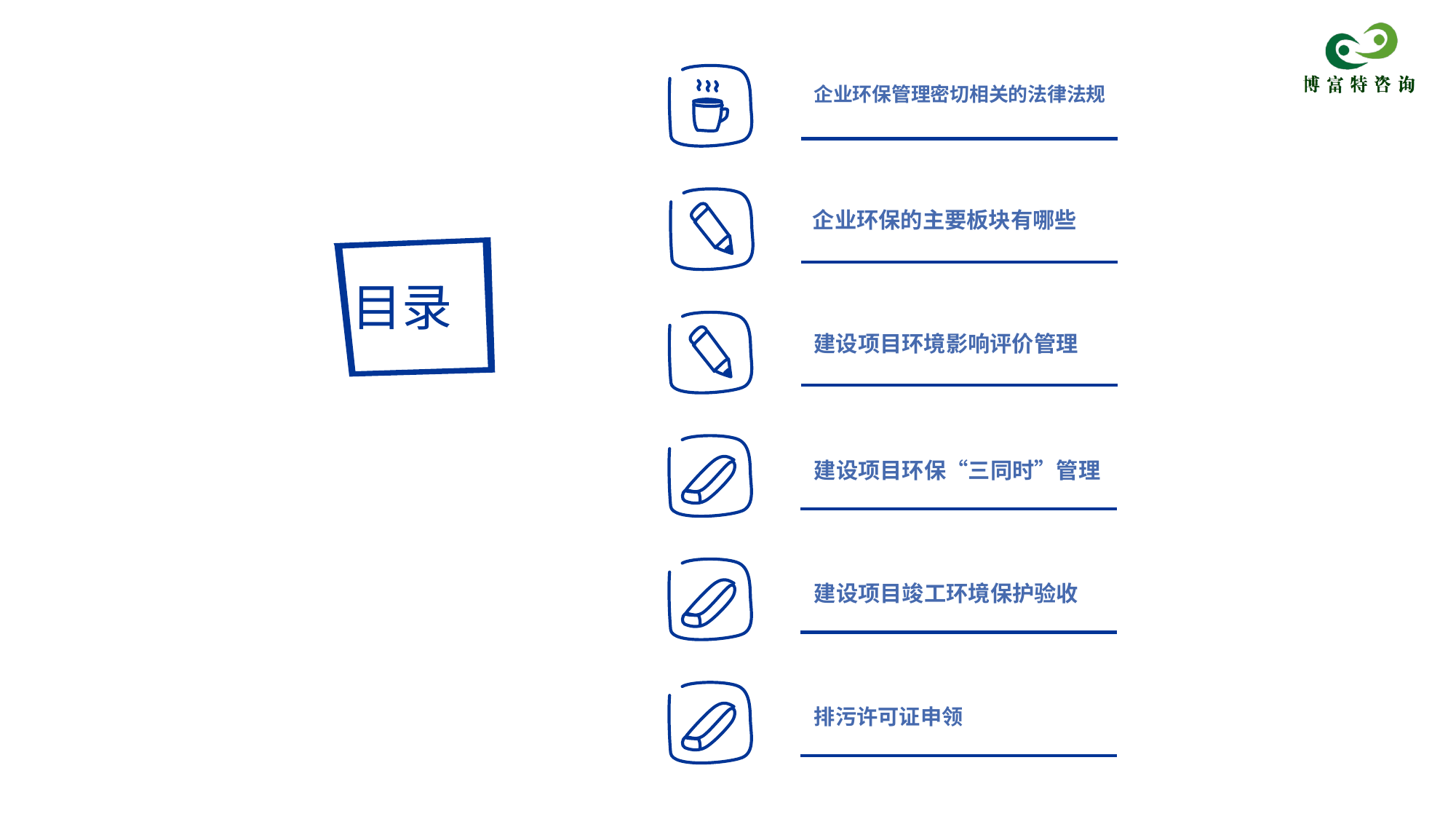

企业环保管理密切相关的法律法规

企业环保的主要板块有哪些

目录

建设项目环境影响评价管理

建设项目环保“三同时”管理

建设项目竣工环境保护验收

排污许可证申领